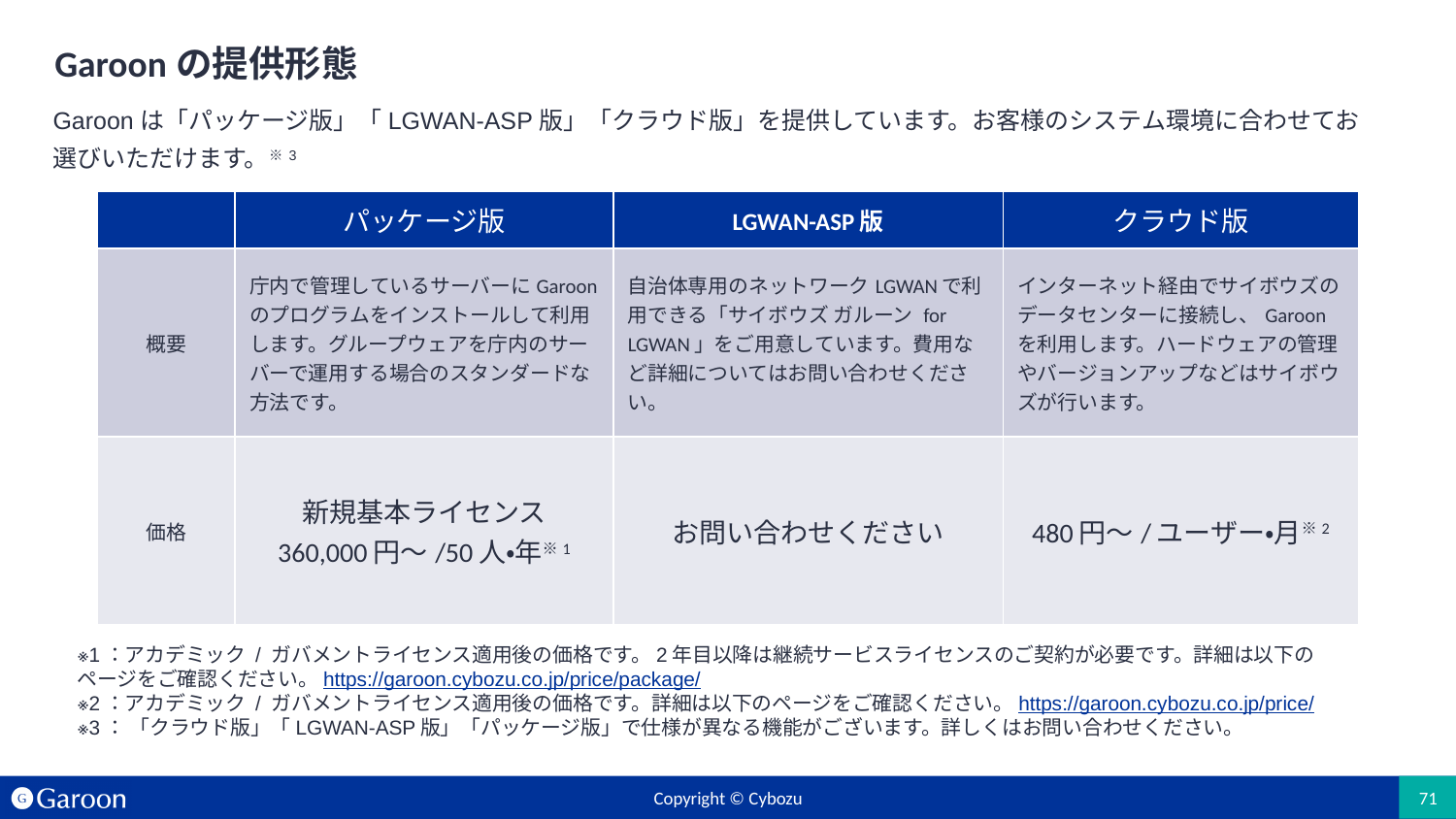

# Garoonの提供形態
Garoonは「パッケージ版」「LGWAN-ASP版」「クラウド版」を提供しています。お客様のシステム環境に合わせてお選びいただけます。※3
|  | パッケージ版 | LGWAN-ASP版 | クラウド版 |
| --- | --- | --- | --- |
| 概要 | 庁内で管理しているサーバーにGaroonのプログラムをインストールして利用します。グループウェアを庁内のサーバーで運用する場合のスタンダードな方法です。 | 自治体専用のネットワークLGWANで利用できる「サイボウズ ガルーン for LGWAN」をご用意しています。費用など詳細についてはお問い合わせください。 | インターネット経由でサイボウズのデータセンターに接続し、Garoonを利用します。ハードウェアの管理やバージョンアップなどはサイボウズが行います。 |
| 価格 | 新規基本ライセンス 360,000円～/50人・年※1 | お問い合わせください | 480円〜/ユーザー・月※2 |
※1：アカデミック / ガバメントライセンス適用後の価格です。2年目以降は継続サービスライセンスのご契約が必要です。詳細は以下のページをご確認ください。https://garoon.cybozu.co.jp/price/package/
※2：アカデミック / ガバメントライセンス適用後の価格です。詳細は以下のページをご確認ください。https://garoon.cybozu.co.jp/price/
※3： 「クラウド版」「LGWAN-ASP版」「パッケージ版」で仕様が異なる機能がございます。詳しくはお問い合わせください。